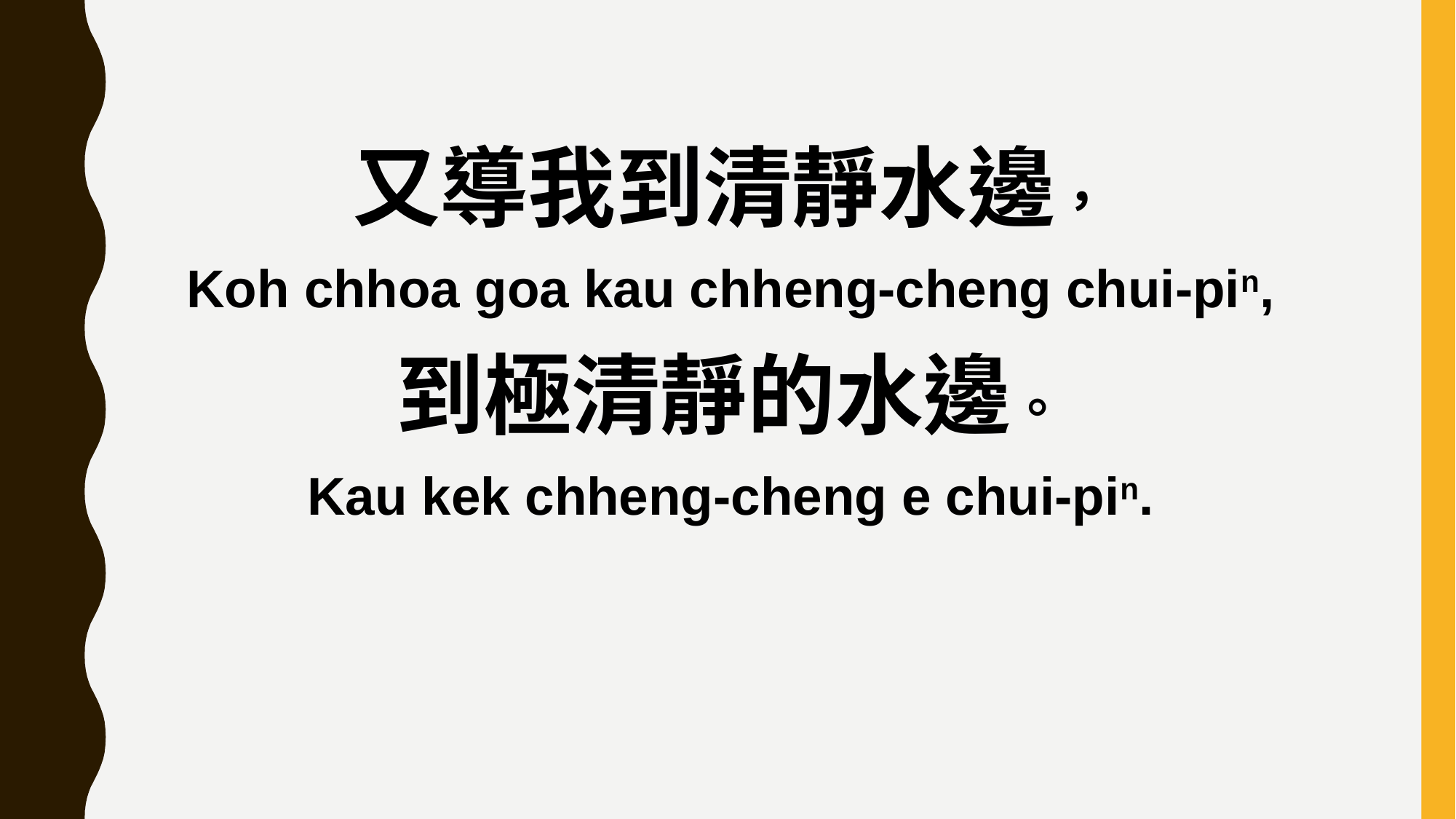

又導我到清靜水邊，
Koh chhoa goa kau chheng-cheng chui-pin,
到極清靜的水邊。
Kau kek chheng-cheng e chui-pin.